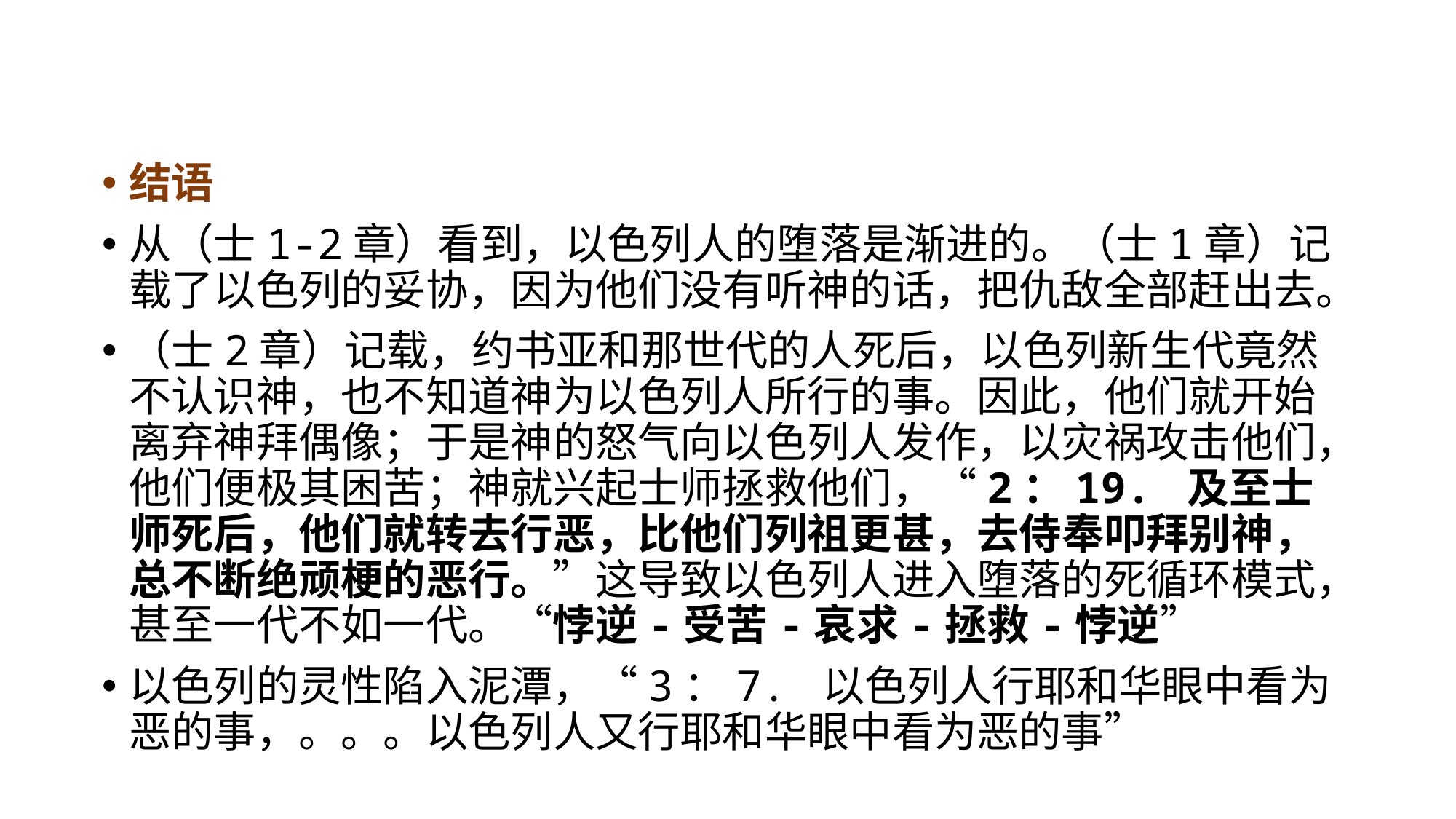

结语
从（士1-2章）看到，以色列人的堕落是渐进的。（士1章）记载了以色列的妥协，因为他们没有听神的话，把仇敌全部赶出去。
（士2章）记载，约书亚和那世代的人死后，以色列新生代竟然不认识神，也不知道神为以色列人所行的事。因此，他们就开始离弃神拜偶像；于是神的怒气向以色列人发作，以灾祸攻击他们，他们便极其困苦；神就兴起士师拯救他们，“2：19. 及至士师死后，他们就转去行恶，比他们列祖更甚，去侍奉叩拜别神，总不断绝顽梗的恶行。”这导致以色列人进入堕落的死循环模式，甚至一代不如一代。“悖逆-受苦-哀求-拯救-悖逆”
以色列的灵性陷入泥潭，“3：7. 以色列人行耶和华眼中看为恶的事，。。。以色列人又行耶和华眼中看为恶的事”